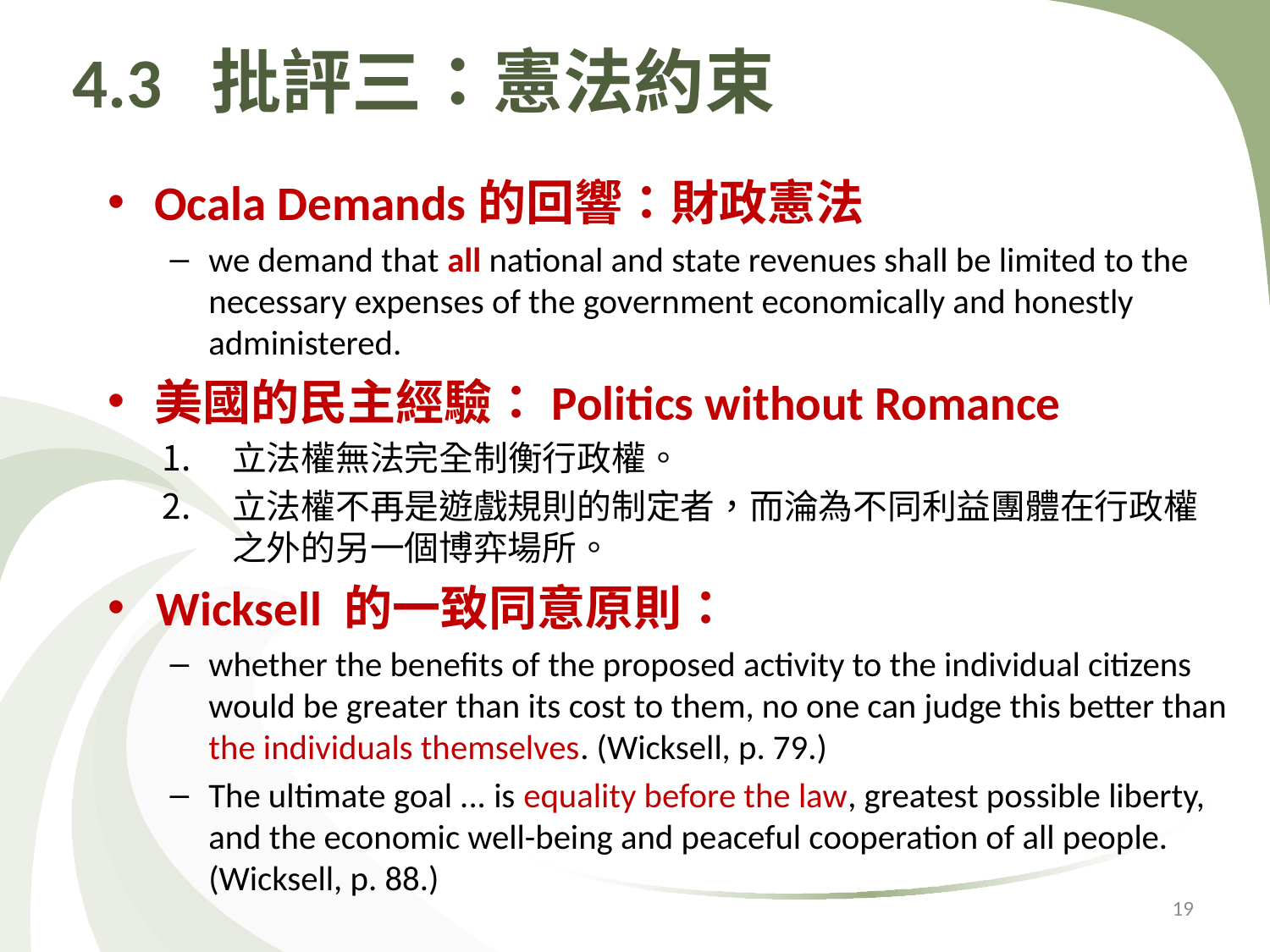

# 4.3  批評三：憲法約束
Ocala Demands的回響：財政憲法
we demand that all national and state revenues shall be limited to the necessary expenses of the government economically and honestly administered.
美國的民主經驗：Politics without Romance
立法權無法完全制衡行政權。
立法權不再是遊戲規則的制定者，而淪為不同利益團體在行政權之外的另一個博弈場所。
Wicksell 的一致同意原則：
whether the benefits of the proposed activity to the individual citizens would be greater than its cost to them, no one can judge this better than the individuals themselves. (Wicksell, p. 79.)
The ultimate goal ... is equality before the law, greatest possible liberty, and the economic well-being and peaceful cooperation of all people. (Wicksell, p. 88.)
19